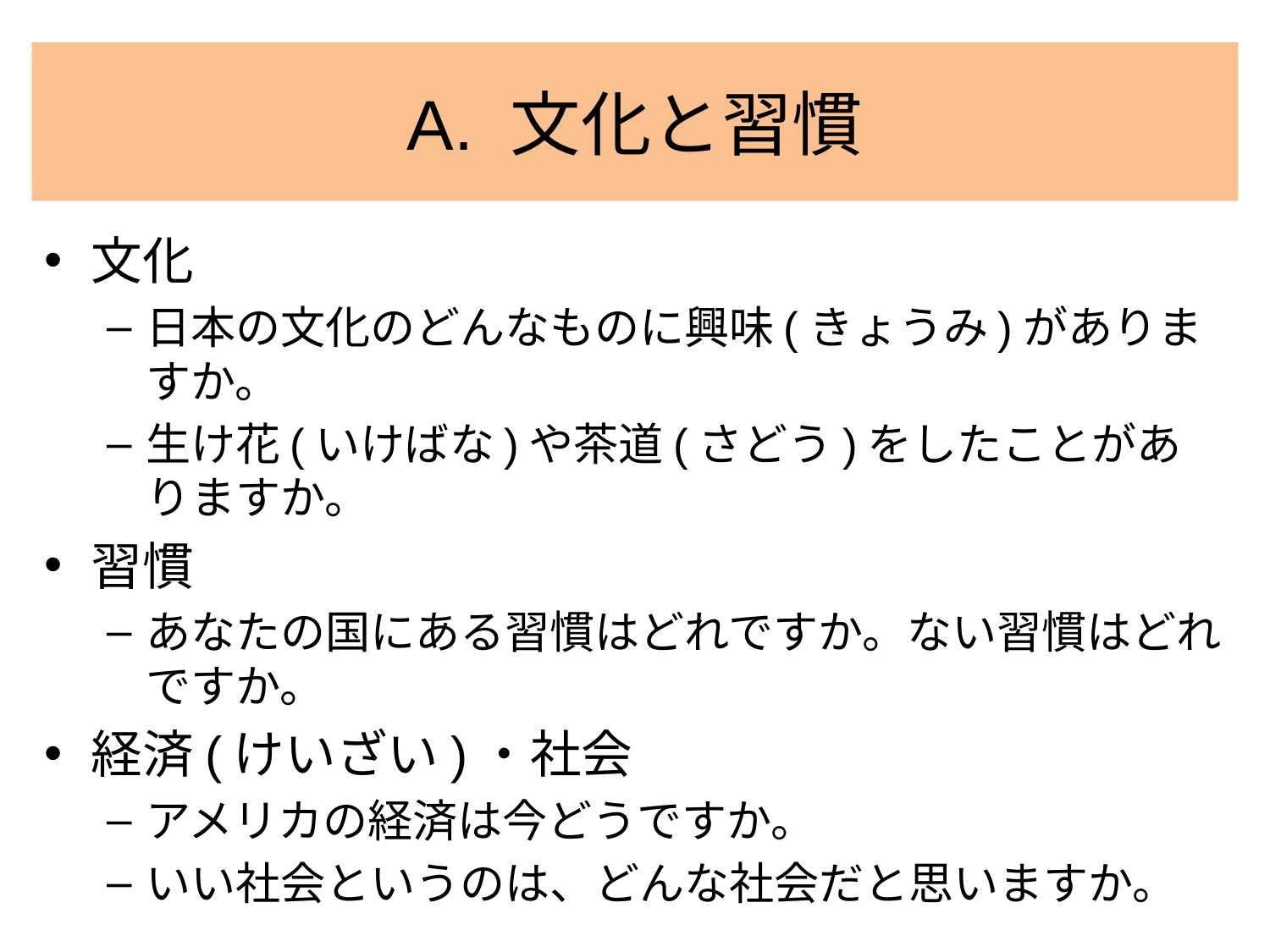

# A. 文化と習慣
文化
日本の文化のどんなものに興味(きょうみ)がありますか。
生け花(いけばな)や茶道(さどう)をしたことがありますか。
習慣
あなたの国にある習慣はどれですか。ない習慣はどれですか。
経済(けいざい)・社会
アメリカの経済は今どうですか。
いい社会というのは、どんな社会だと思いますか。